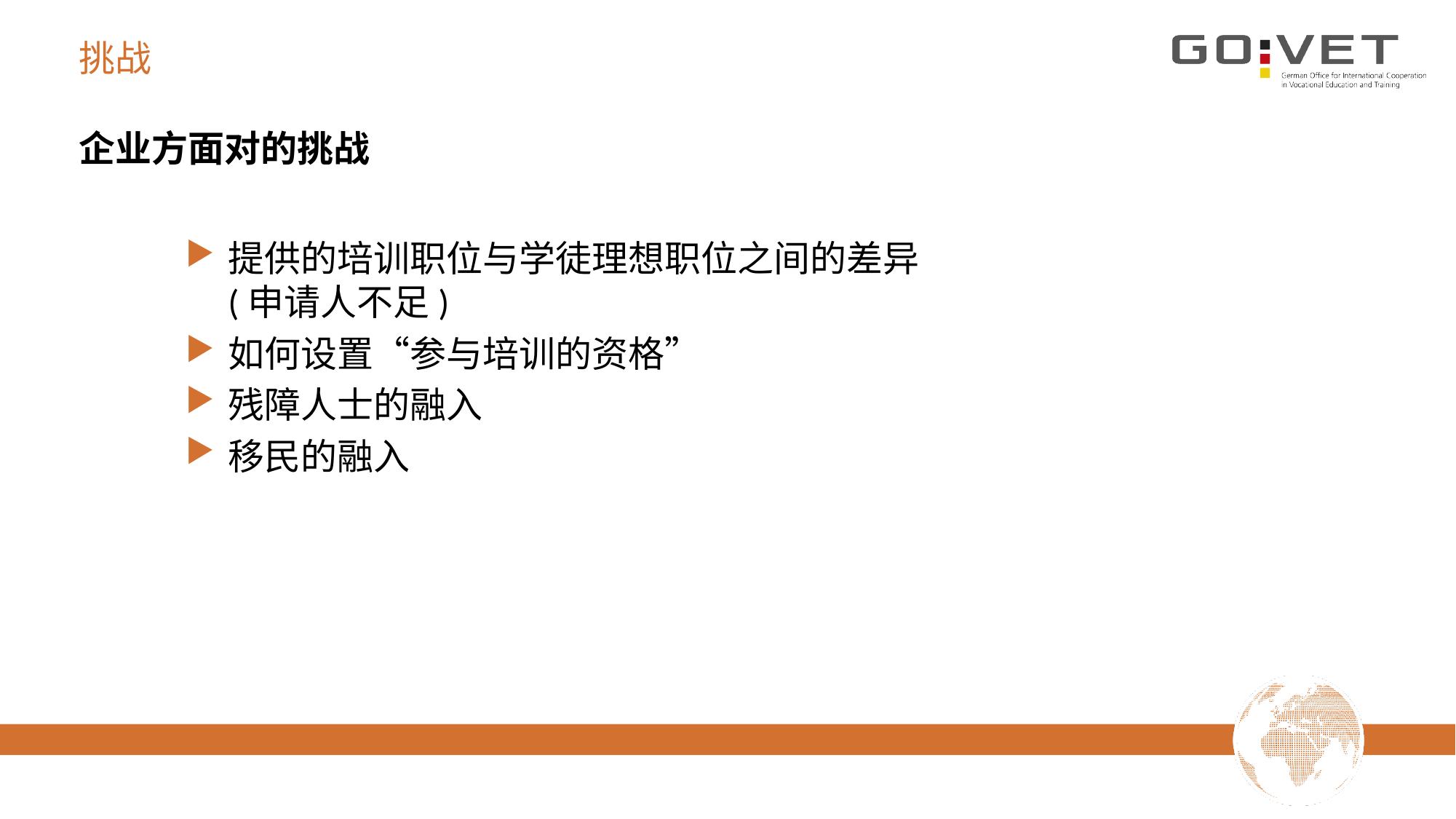

# 挑战
企业方面对的挑战

提供的培训职位与学徒理想职位之间的差异
(申请人不足)
如何设置“参与培训的资格”
残障人士的融入
移民的融入